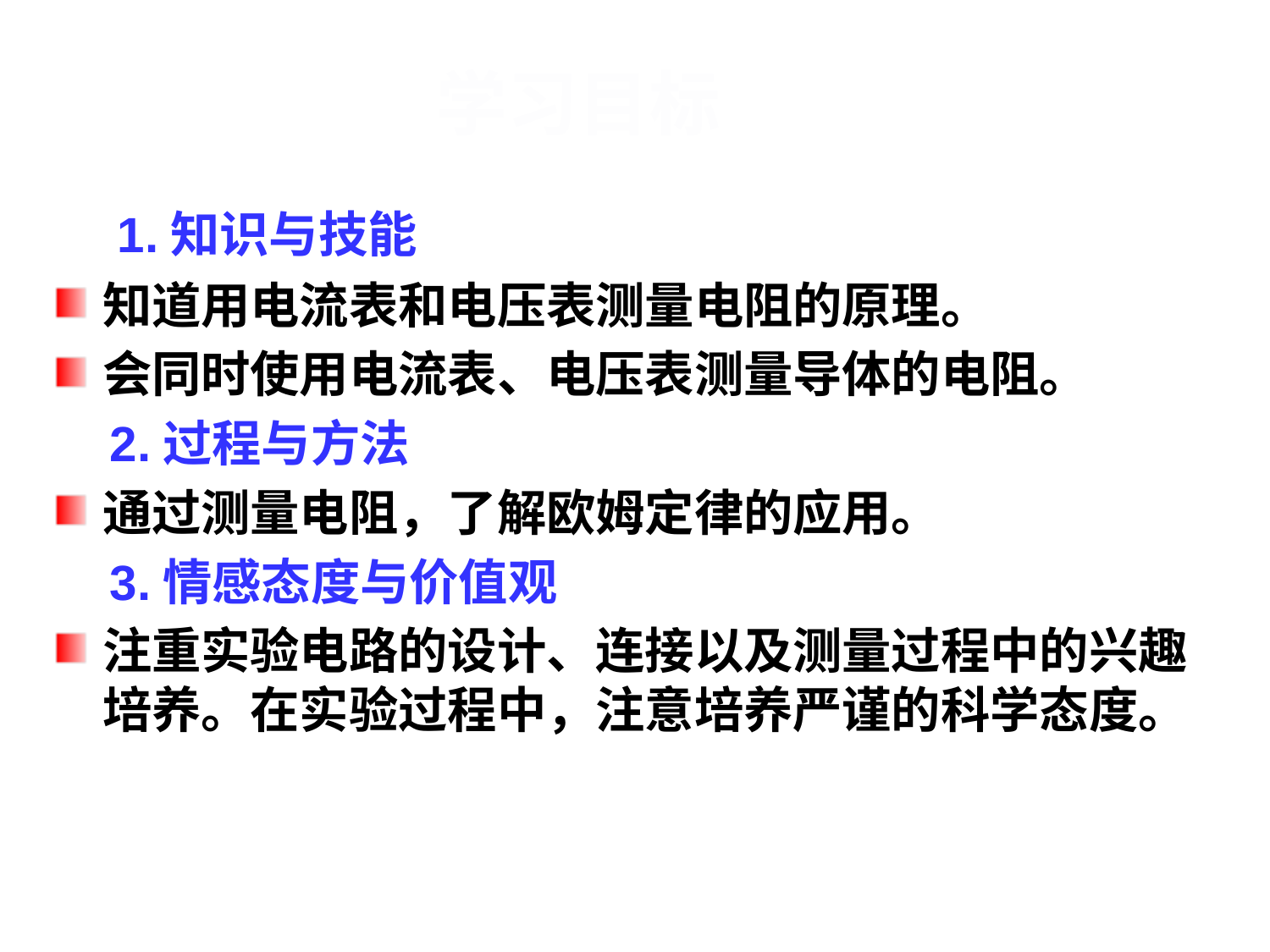

学习目标
    1.知识与技能
知道用电流表和电压表测量电阻的原理。
会同时使用电流表、电压表测量导体的电阻。
    2.过程与方法
通过测量电阻，了解欧姆定律的应用。
    3.情感态度与价值观
注重实验电路的设计、连接以及测量过程中的兴趣培养。在实验过程中，注意培养严谨的科学态度。